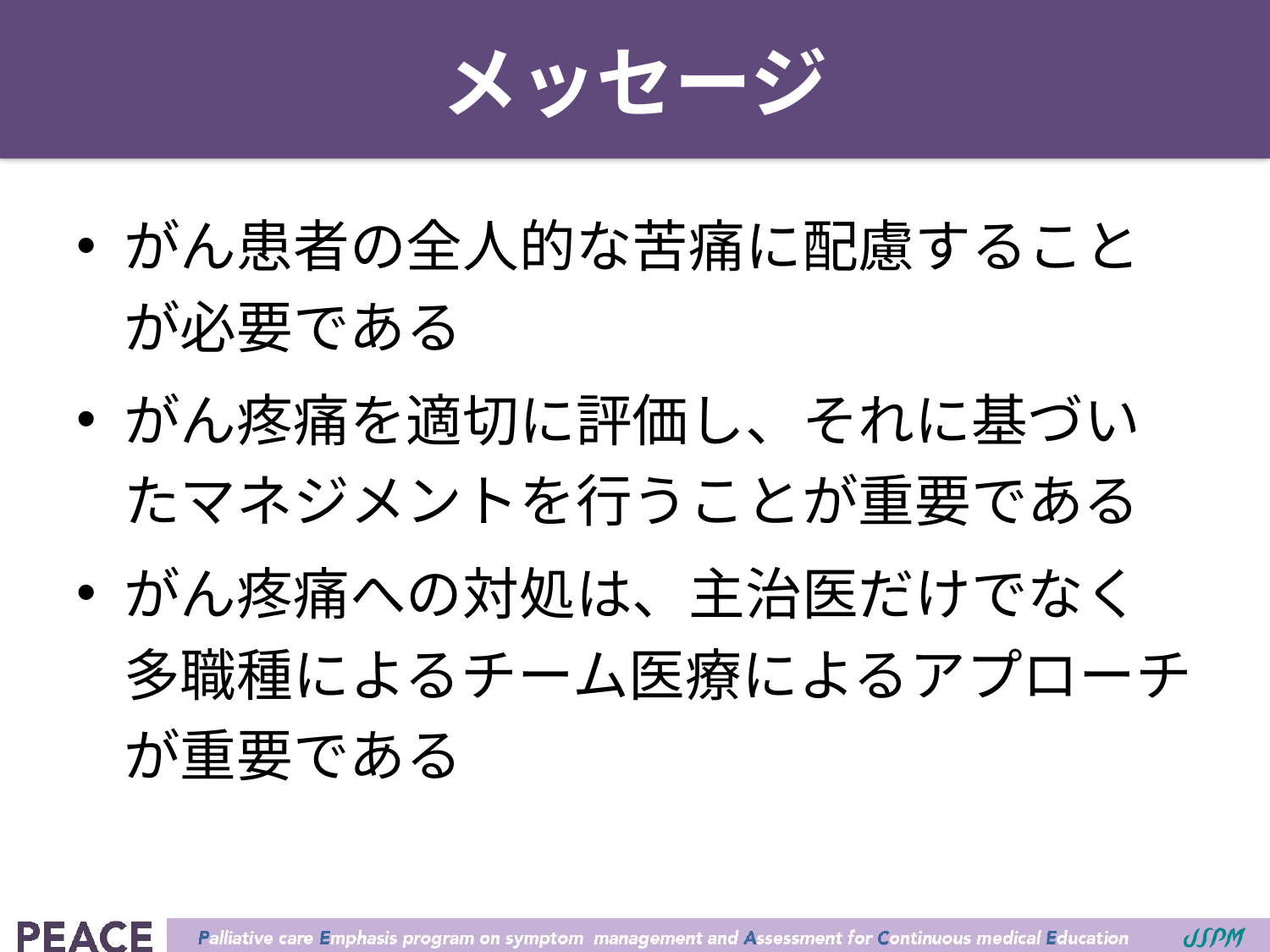

# メッセージ
がん患者の全人的な苦痛に配慮することが必要である
がん疼痛を適切に評価し、それに基づいたマネジメントを行うことが重要である
がん疼痛への対処は、主治医だけでなく多職種によるチーム医療によるアプローチが重要である